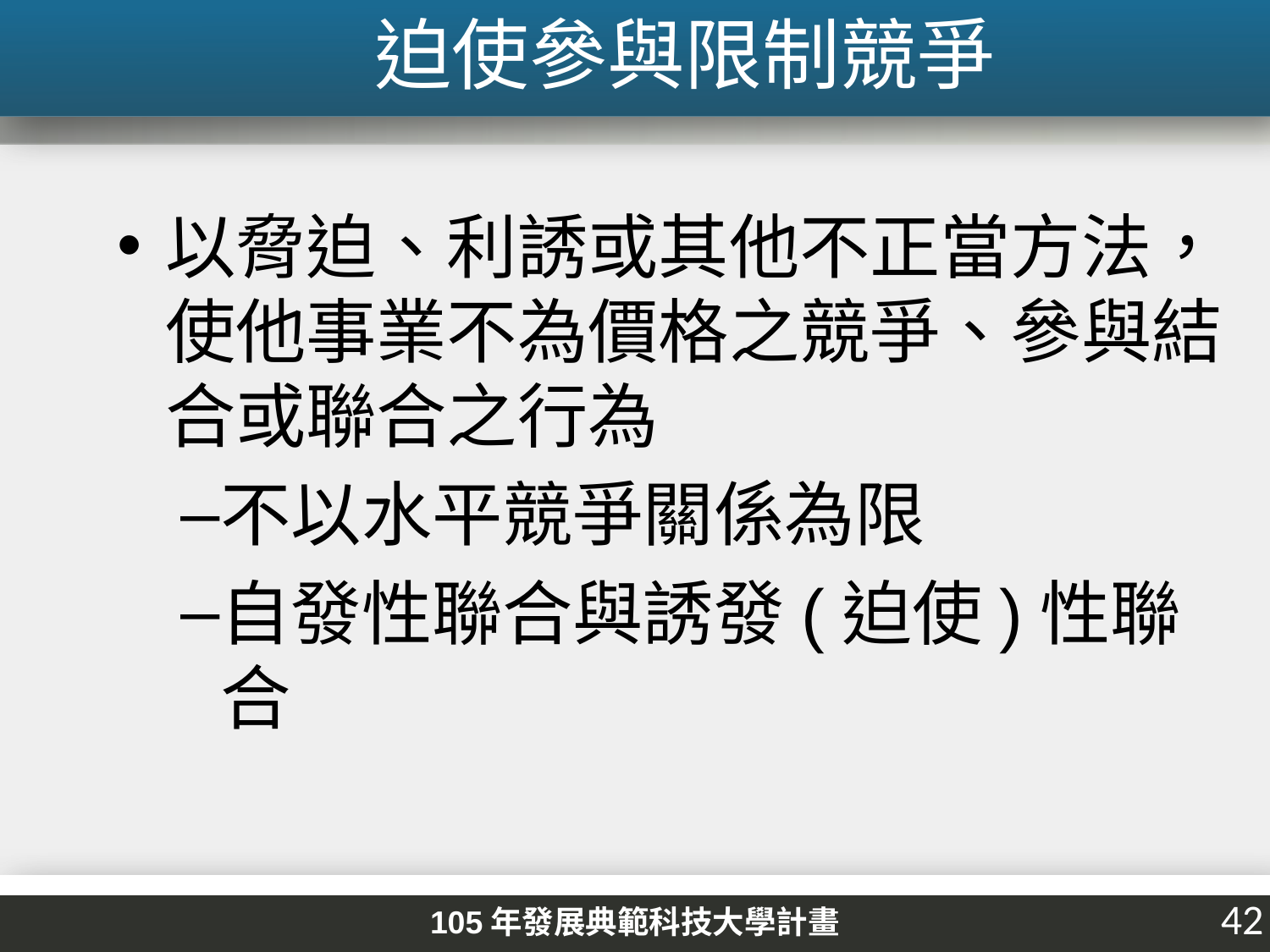

# 迫使參與限制競爭
以脅迫、利誘或其他不正當方法，使他事業不為價格之競爭、參與結合或聯合之行為
不以水平競爭關係為限
自發性聯合與誘發(迫使)性聯合